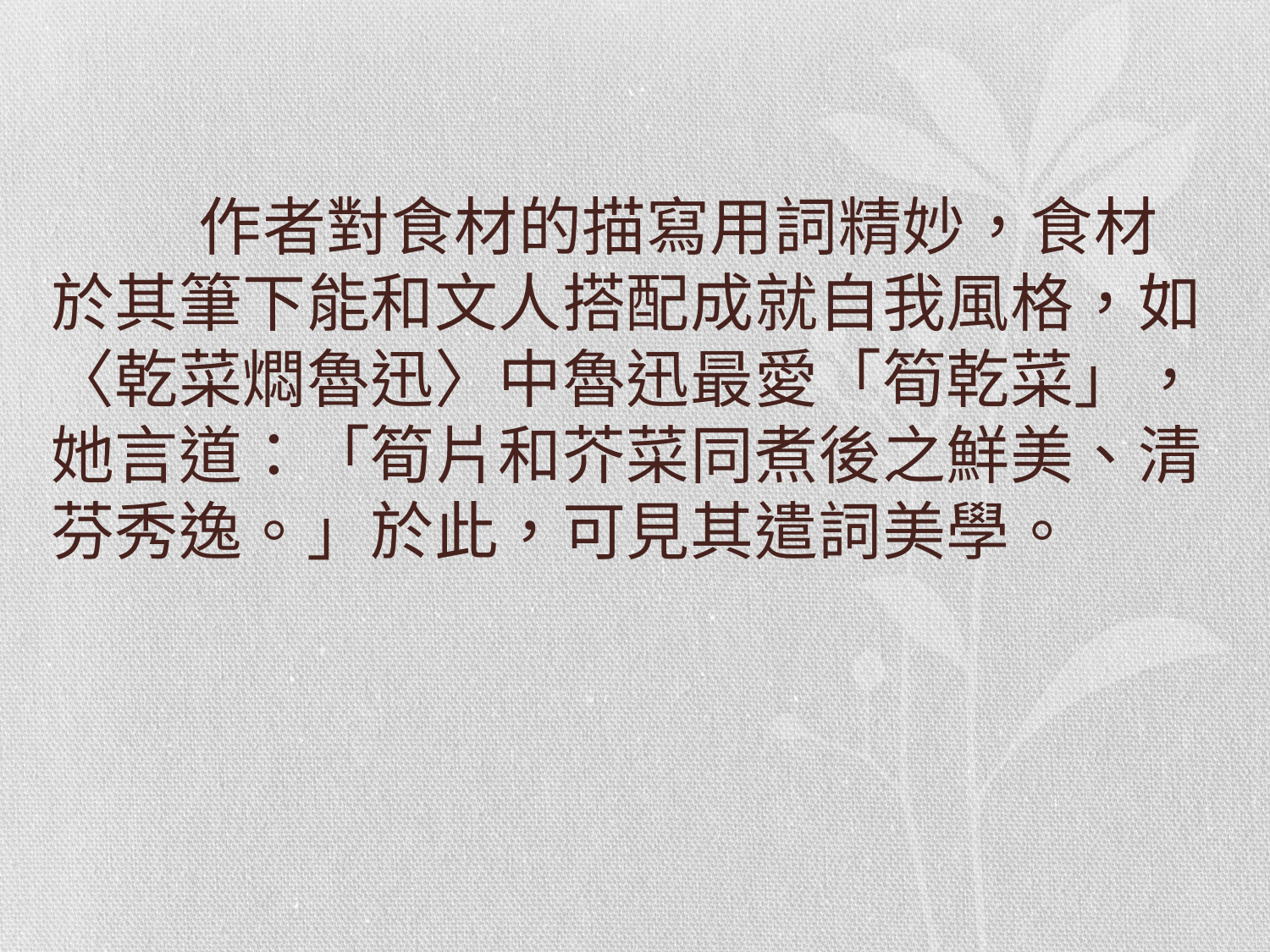

#
         作者對食材的描寫用詞精妙，食材於其筆下能和文人搭配成就自我風格，如〈乾菜燜魯迅〉中魯迅最愛「筍乾菜」，她言道：「筍片和芥菜同煮後之鮮美、清芬秀逸。」於此，可見其遣詞美學。